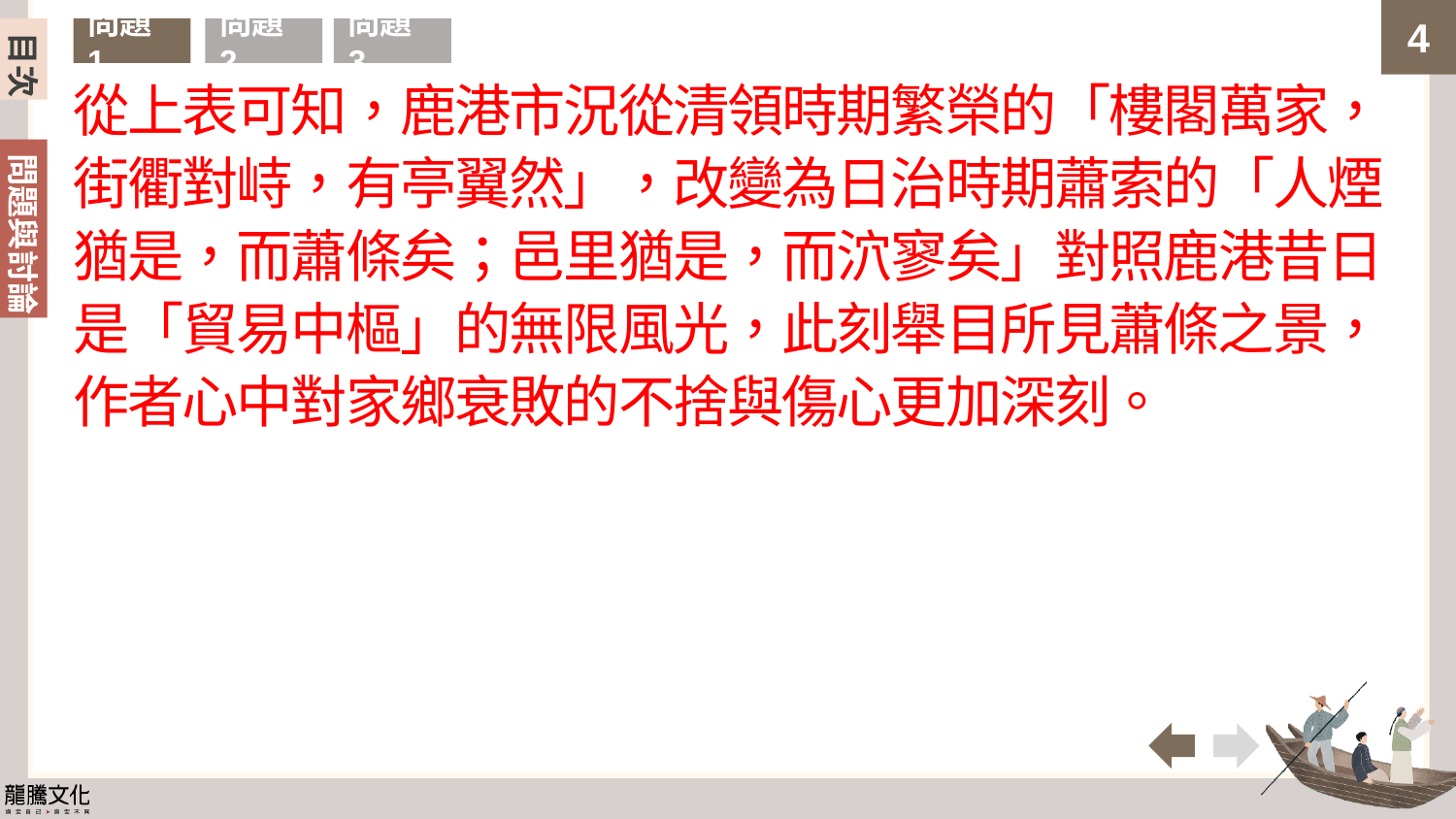

目次
問題1
問題2
問題3
從上表可知，鹿港市況從清領時期繁榮的「樓閣萬家，街衢對峙，有亭翼然」，改變為日治時期蕭索的「人煙猶是，而蕭條矣；邑里猶是，而泬寥矣」對照鹿港昔日是「貿易中樞」的無限風光，此刻舉目所見蕭條之景，作者心中對家鄉衰敗的不捨與傷心更加深刻。